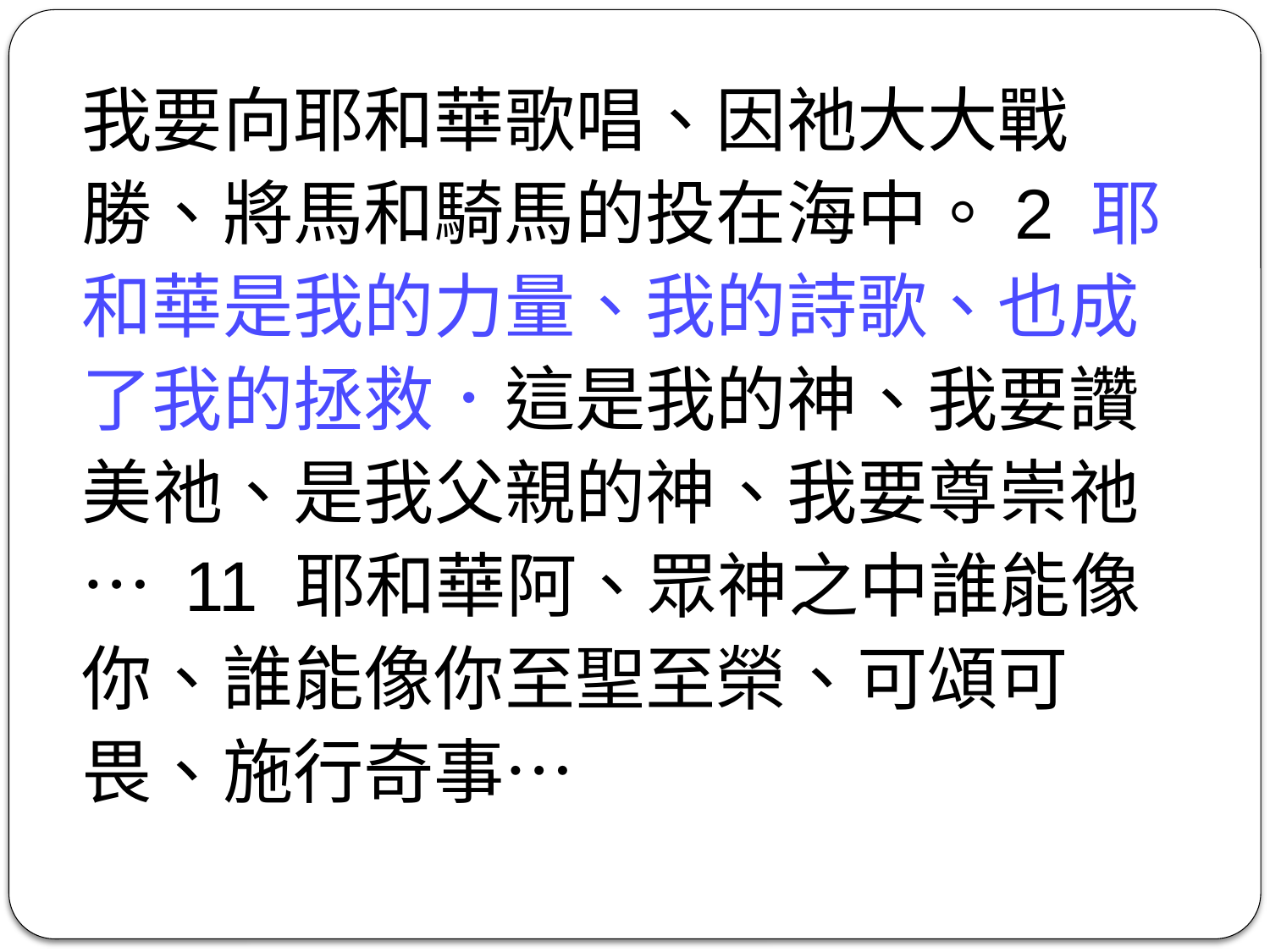

我要向耶和華歌唱、因祂大大戰勝、將馬和騎馬的投在海中。2 耶和華是我的力量、我的詩歌、也成了我的拯救．這是我的神、我要讚美祂、是我父親的神、我要尊崇祂… 11 耶和華阿、眾神之中誰能像你、誰能像你至聖至榮、可頌可畏、施行奇事…